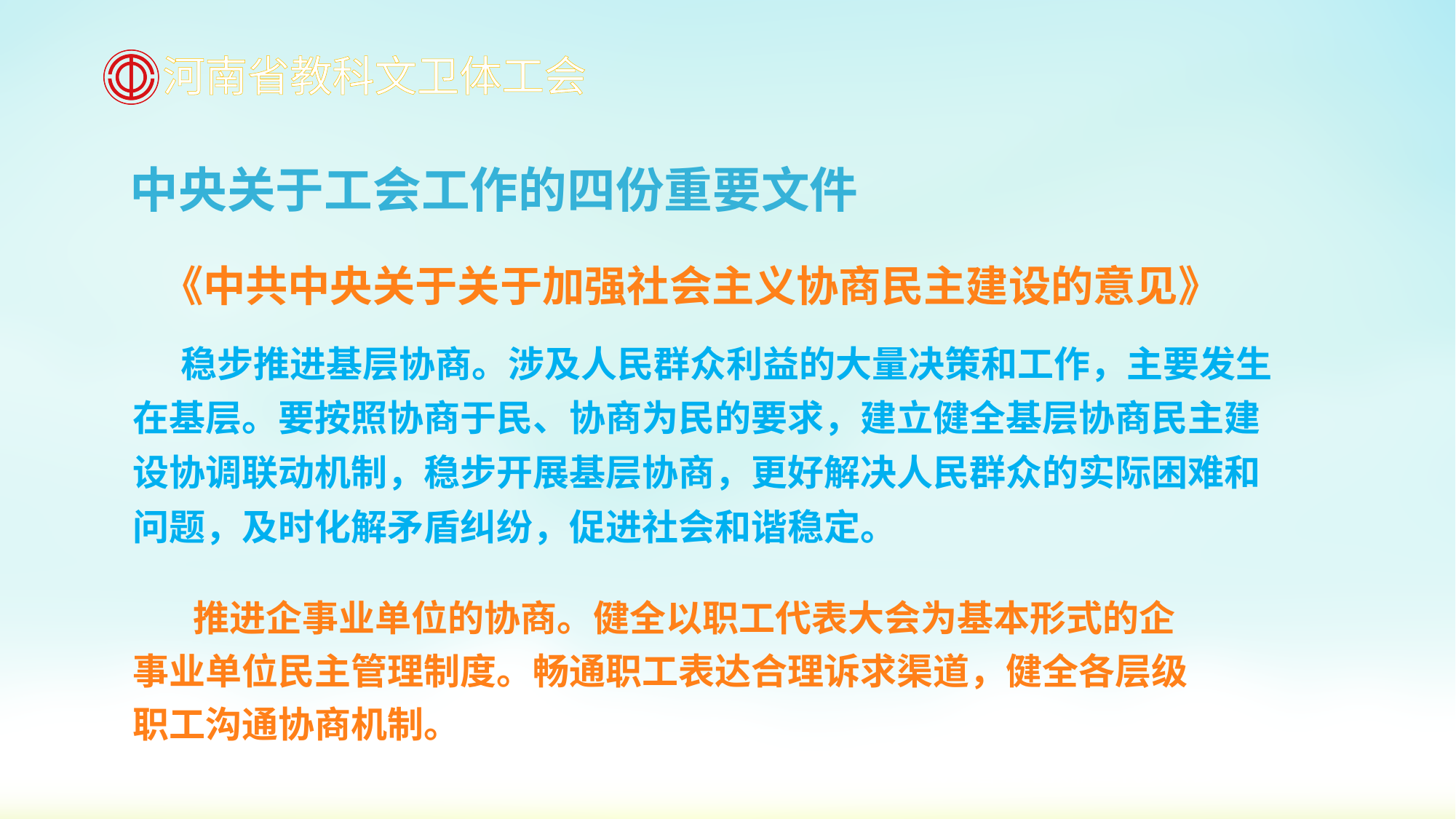

《中共中央关于关于加强社会主义协商民主建设的意见》
      稳步推进基层协商。涉及人民群众利益的大量决策和工作，主要发生在基层。要按照协商于民、协商为民的要求，建立健全基层协商民主建设协调联动机制，稳步开展基层协商，更好解决人民群众的实际困难和问题，及时化解矛盾纠纷，促进社会和谐稳定。
       推进企事业单位的协商。健全以职工代表大会为基本形式的企事业单位民主管理制度。畅通职工表达合理诉求渠道，健全各层级职工沟通协商机制。